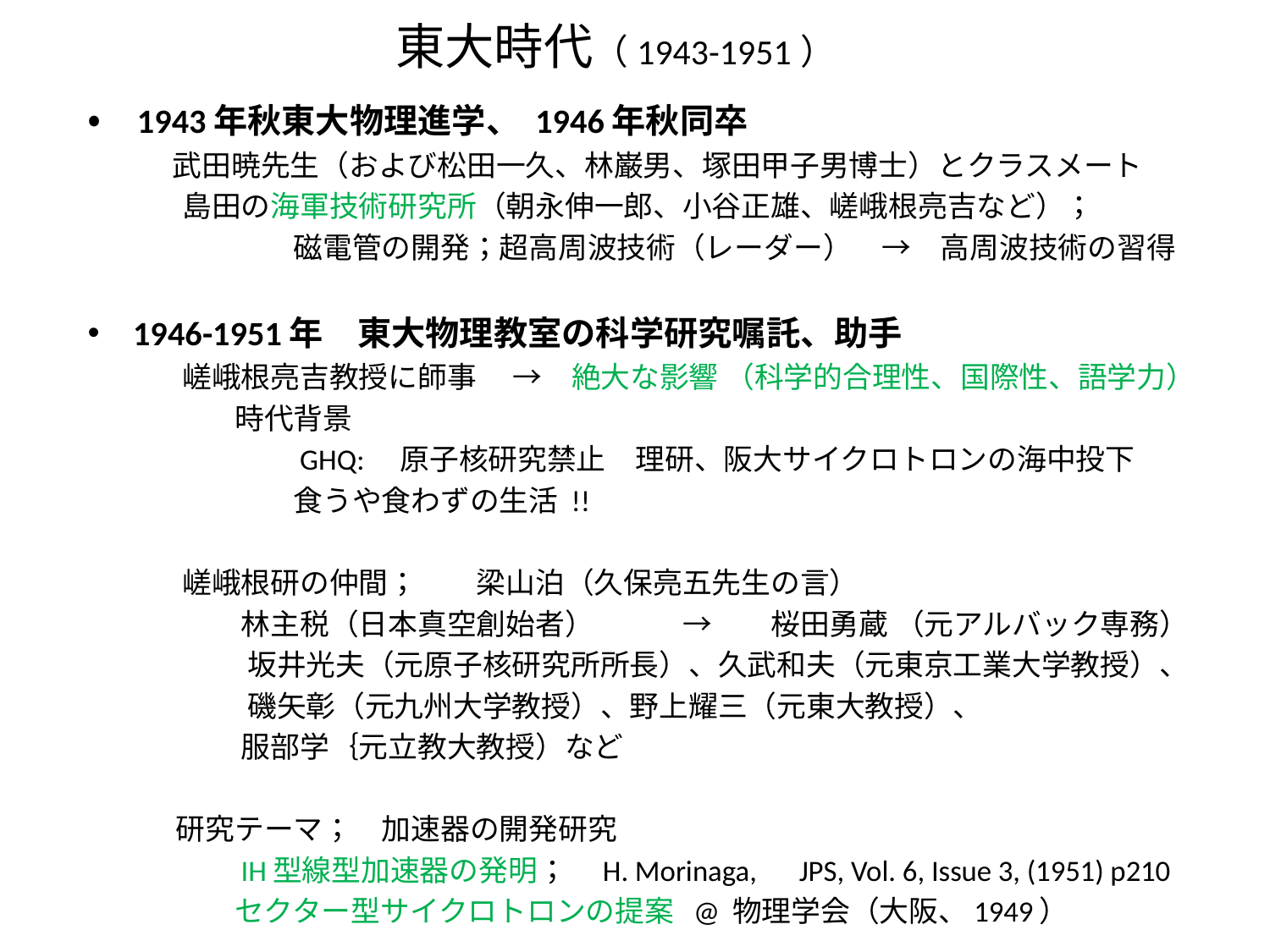

# 東大時代（1943-1951）
・　1943年秋東大物理進学、 1946年秋同卒
　　    武田暁先生（および松田一久、林巌男、塚田甲子男博士）とクラスメート
　　 　島田の海軍技術研究所（朝永伸一郎、小谷正雄、嵯峨根亮吉など）；
　　　　　　　磁電管の開発；超高周波技術（レーダー）　→　高周波技術の習得

1946-1951年　東大物理教室の科学研究嘱託、助手
　　　 嵯峨根亮吉教授に師事 　→　絶大な影響 （科学的合理性、国際性、語学力）
　　　　　時代背景
　　　　　　　GHQ:　原子核研究禁止　理研、阪大サイクロトロンの海中投下
　　　　　　　食うや食わずの生活 !!

　　　 嵯峨根研の仲間；　　梁山泊（久保亮五先生の言）
　　　　　 林主税（日本真空創始者）　　　→　　桜田勇蔵 （元アルバック専務）
 　　　　　坂井光夫（元原子核研究所所長）、久武和夫（元東京工業大学教授）、
 　　　　　磯矢彰（元九州大学教授）、野上耀三（元東大教授）、
　　　 　　服部学｛元立教大教授）など

　　　研究テーマ；　加速器の開発研究
　　　　　IH型線型加速器の発明；　H. Morinaga,　JPS, Vol. 6, Issue 3, (1951) p210
　　　　　セクター型サイクロトロンの提案  @ 物理学会（大阪、1949）